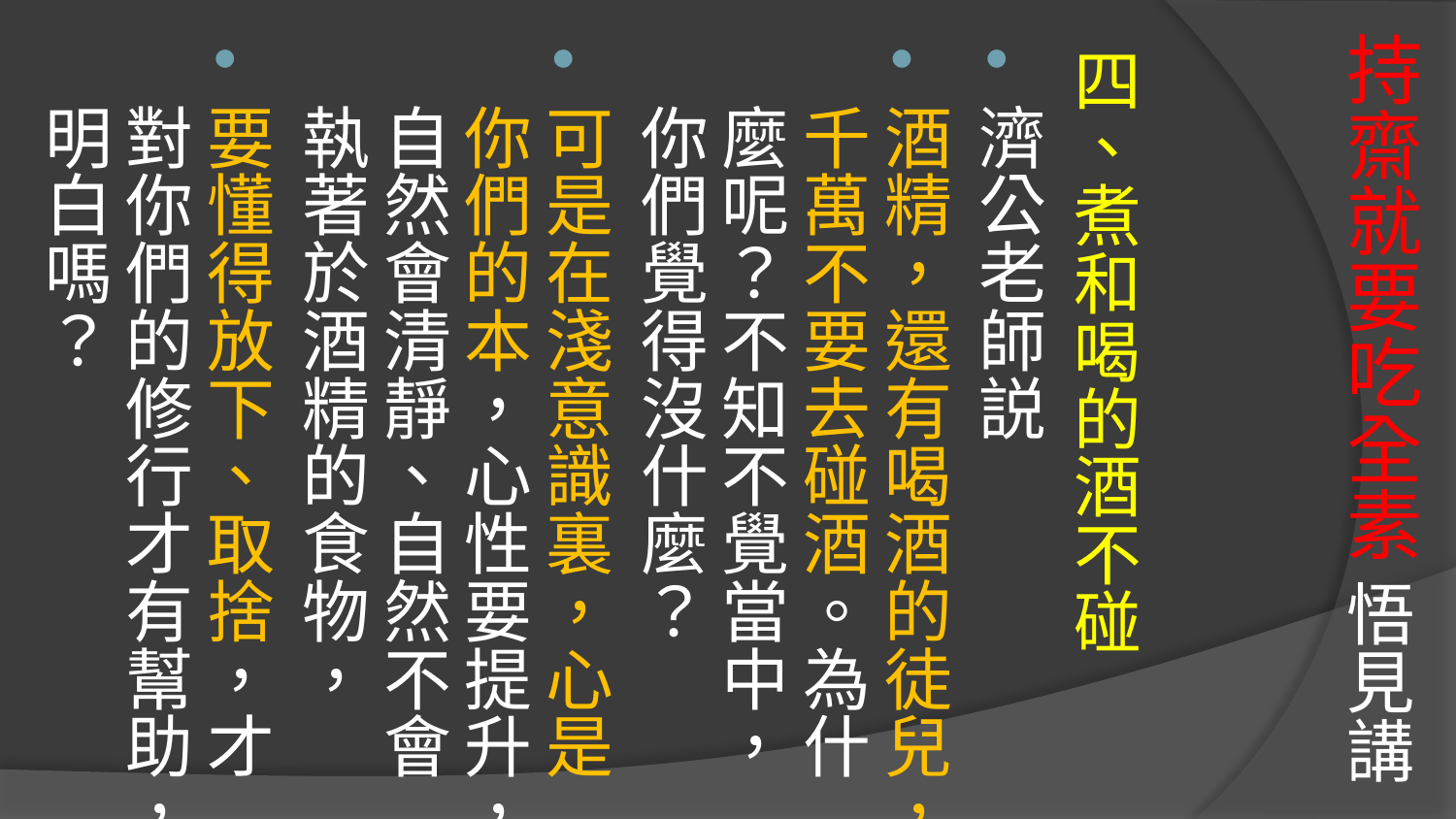

# 持齋就要吃全素 悟見講
四、煮和喝的酒不碰
濟公老師説
酒精，還有喝酒的徒兒，千萬不要去碰酒。為什麼呢？不知不覺當中，你們覺得沒什麼？
可是在淺意識裏，心是你們的本，心性要提升，自然會清靜、自然不會執著於酒精的食物，
要懂得放下、取捨，才對你們的修行才有幫助，明白嗎？